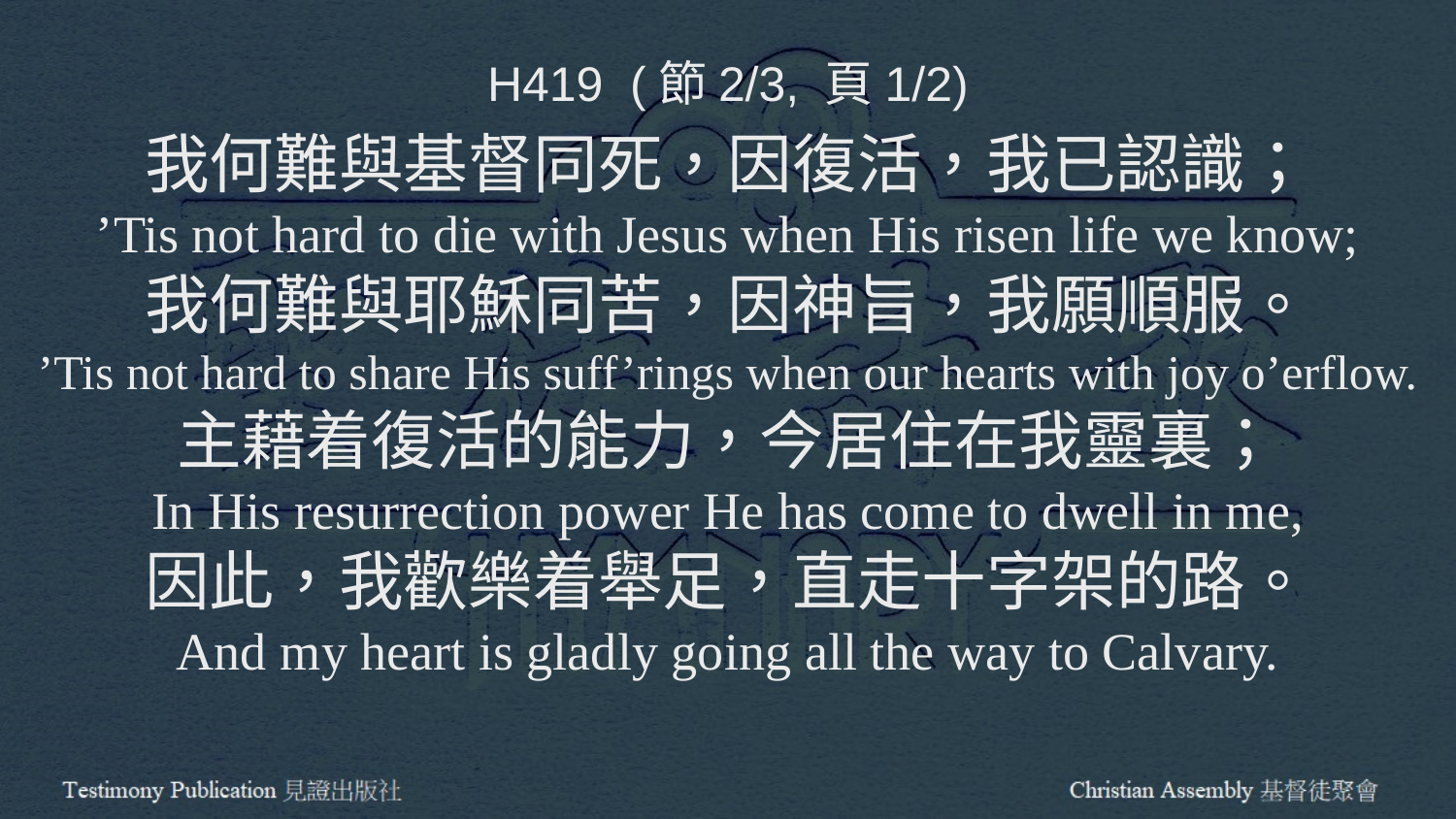

H419  (節2/3, 頁1/2)
我何難與基督同死，因復活，我已認識；
’Tis not hard to die with Jesus when His risen life we know;
我何難與耶穌同苦，因神旨，我願順服。
’Tis not hard to share His suff’rings when our hearts with joy o’erflow.
主藉着復活的能力，今居住在我靈裏；
In His resurrection power He has come to dwell in me,
因此，我歡樂着舉足，直走十字架的路。
And my heart is gladly going all the way to Calvary.